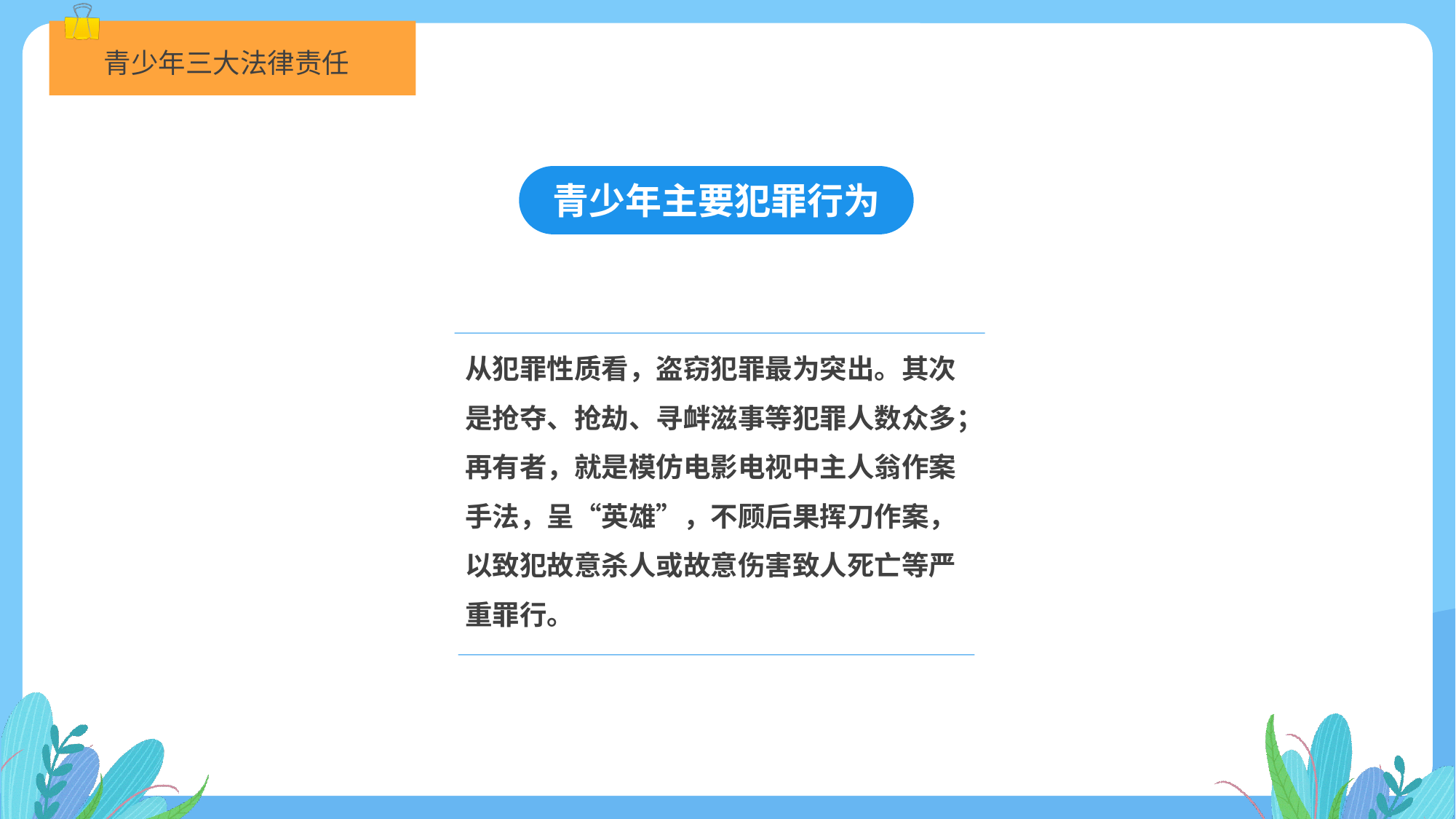

青少年主要犯罪行为

从犯罪性质看，盗窃犯罪最为突出。其次是抢夺、抢劫、寻衅滋事等犯罪人数众多；再有者，就是模仿电影电视中主人翁作案手法，呈“英雄”，不顾后果挥刀作案，以致犯故意杀人或故意伤害致人死亡等严重罪行。